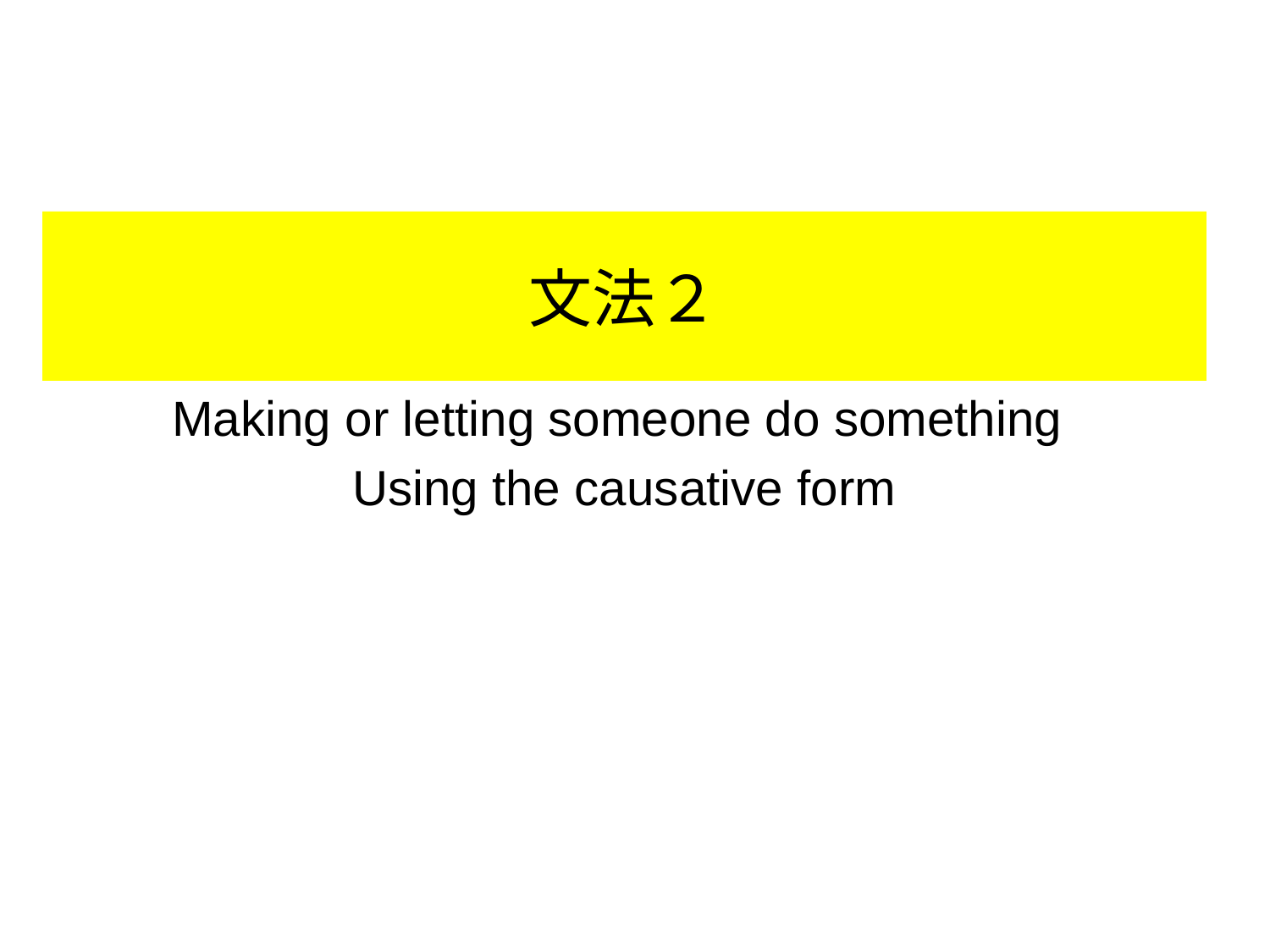

# 文法２
Making or letting someone do something
Using the causative form